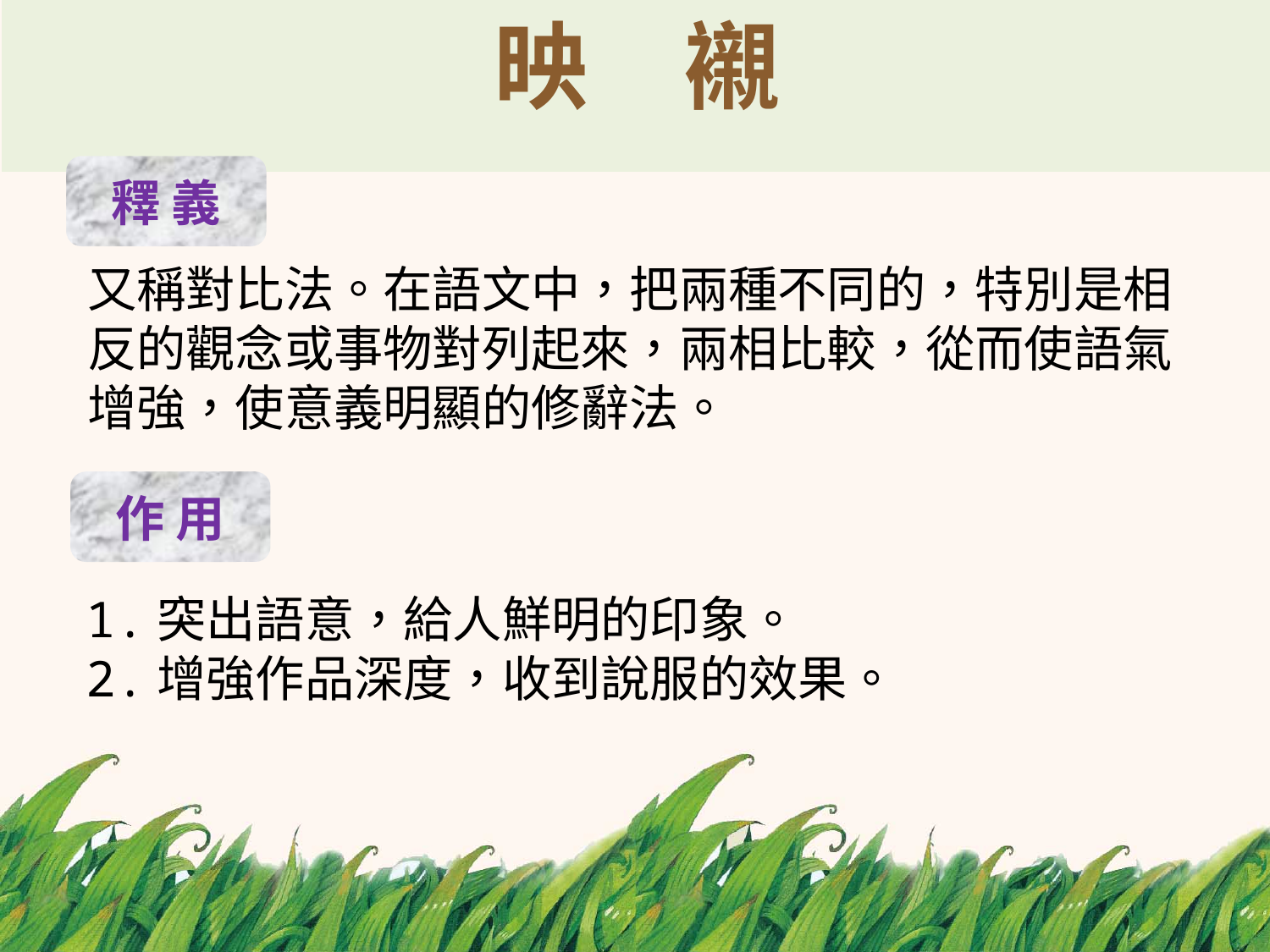

# 映　襯
釋 義
又稱對比法。在語文中，把兩種不同的，特別是相反的觀念或事物對列起來，兩相比較，從而使語氣增強，使意義明顯的修辭法。
作 用
1.突出語意，給人鮮明的印象。
2.增強作品深度，收到說服的效果。